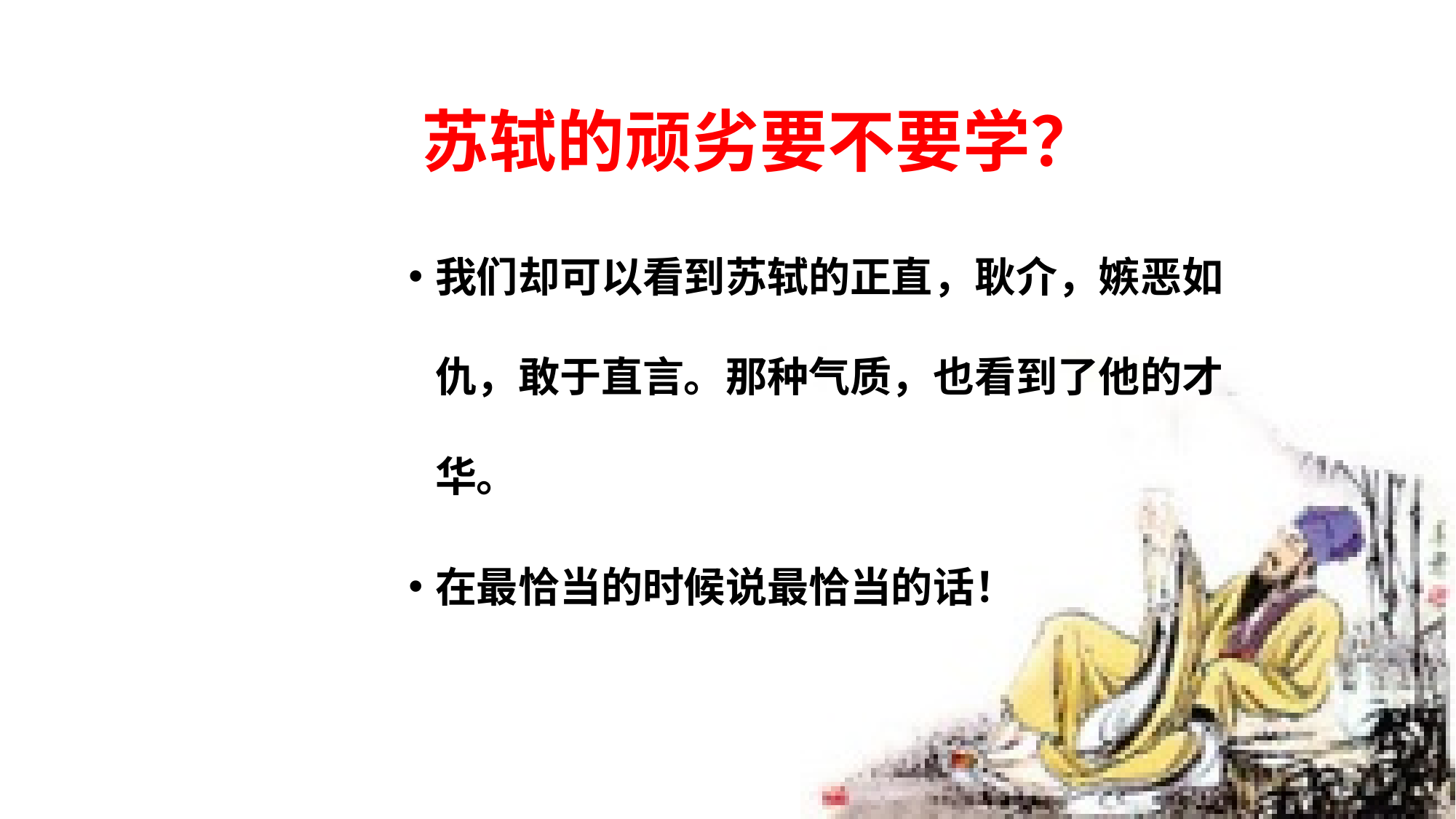

# 苏轼的顽劣要不要学？
我们却可以看到苏轼的正直，耿介，嫉恶如仇，敢于直言。那种气质，也看到了他的才华。
在最恰当的时候说最恰当的话！